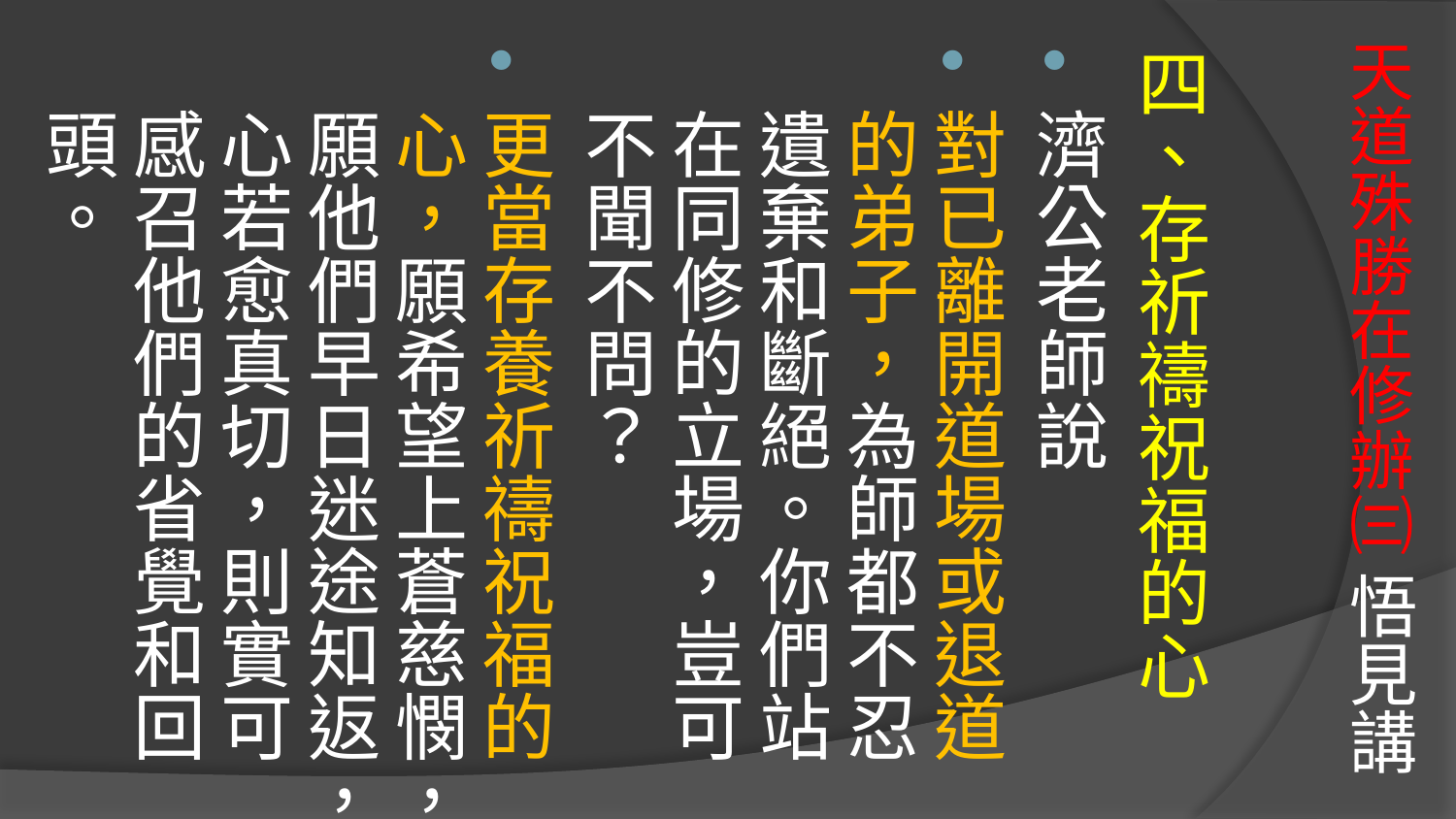

# 天道殊勝在修辦㈢ 悟見講
四、存祈禱祝福的心
濟公老師說
對已離開道場或退道的弟子，為師都不忍遺棄和斷絕。你們站在同修的立場，豈可不聞不問？
更當存養祈禱祝福的心，願希望上蒼慈憫，願他們早日迷途知返，心若愈真切，則實可感召他們的省覺和回頭。